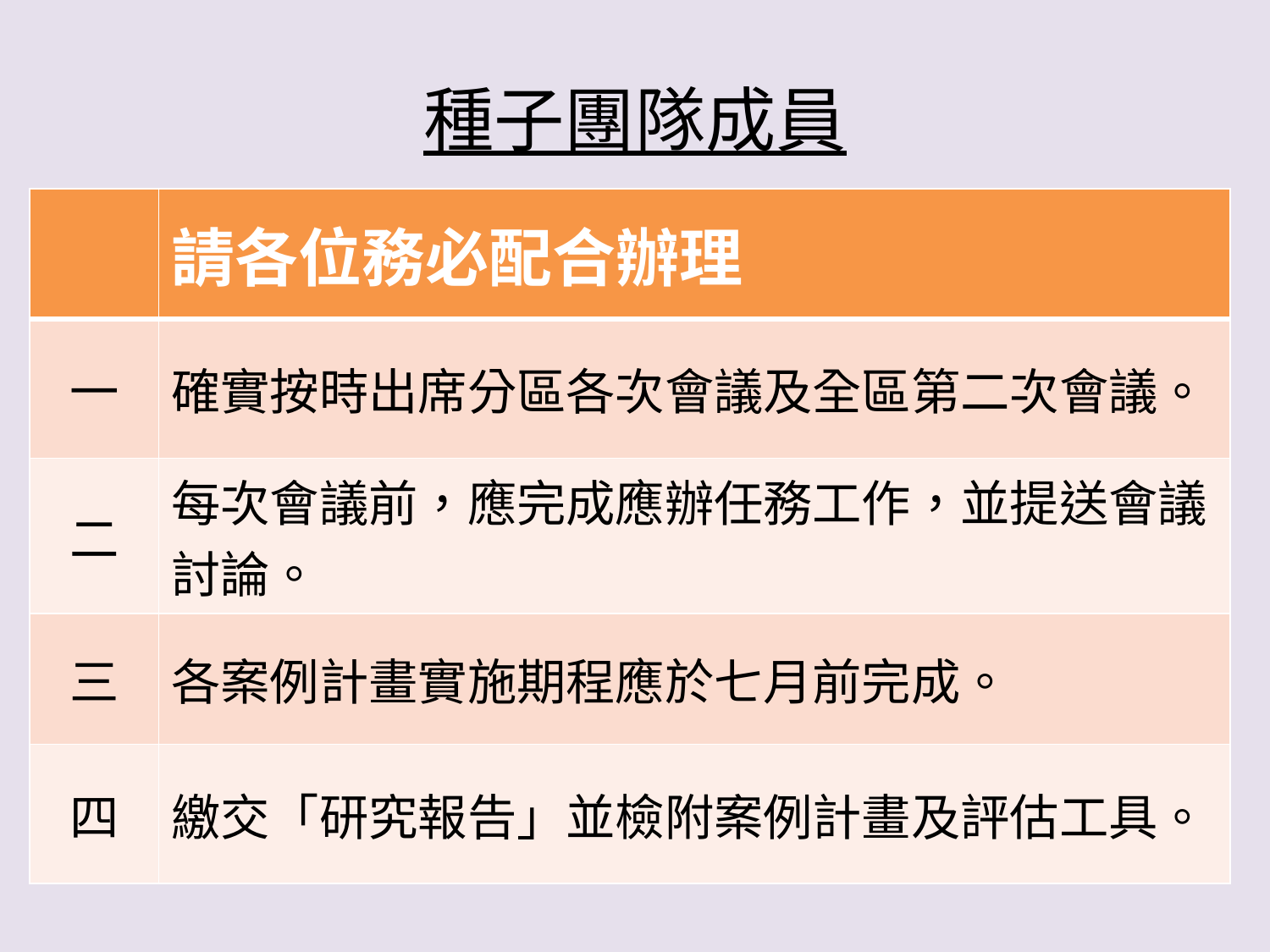

# 種子團隊成員
|  | 請各位務必配合辦理 |
| --- | --- |
| 一 | 確實按時出席分區各次會議及全區第二次會議。 |
| 二 | 每次會議前，應完成應辦任務工作，並提送會議討論。 |
| 三 | 各案例計畫實施期程應於七月前完成。 |
| 四 | 繳交「研究報告」並檢附案例計畫及評估工具。 |